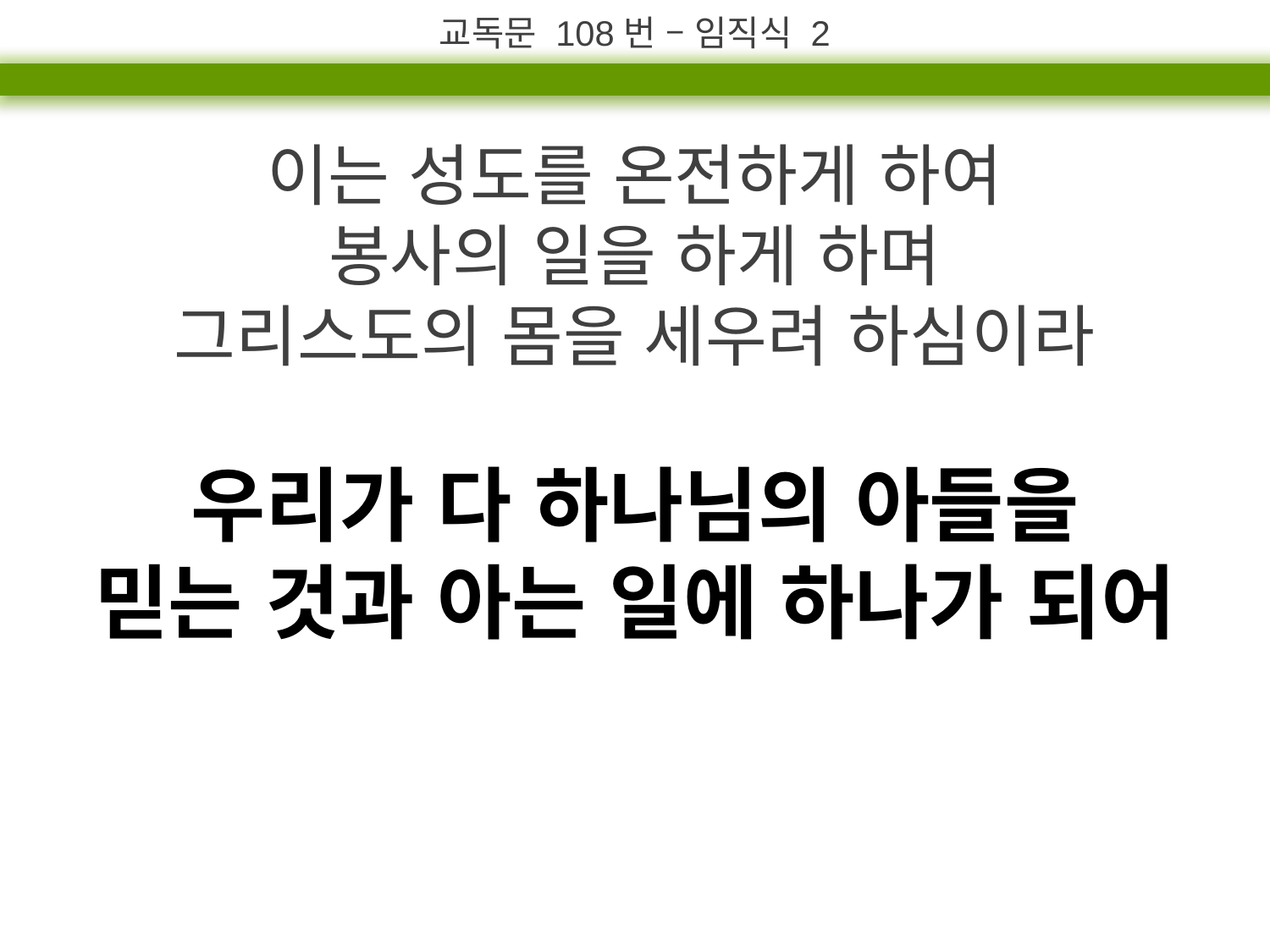

교독문 108번 – 임직식 2

이는 성도를 온전하게 하여
봉사의 일을 하게 하며
그리스도의 몸을 세우려 하심이라
우리가 다 하나님의 아들을
믿는 것과 아는 일에 하나가 되어